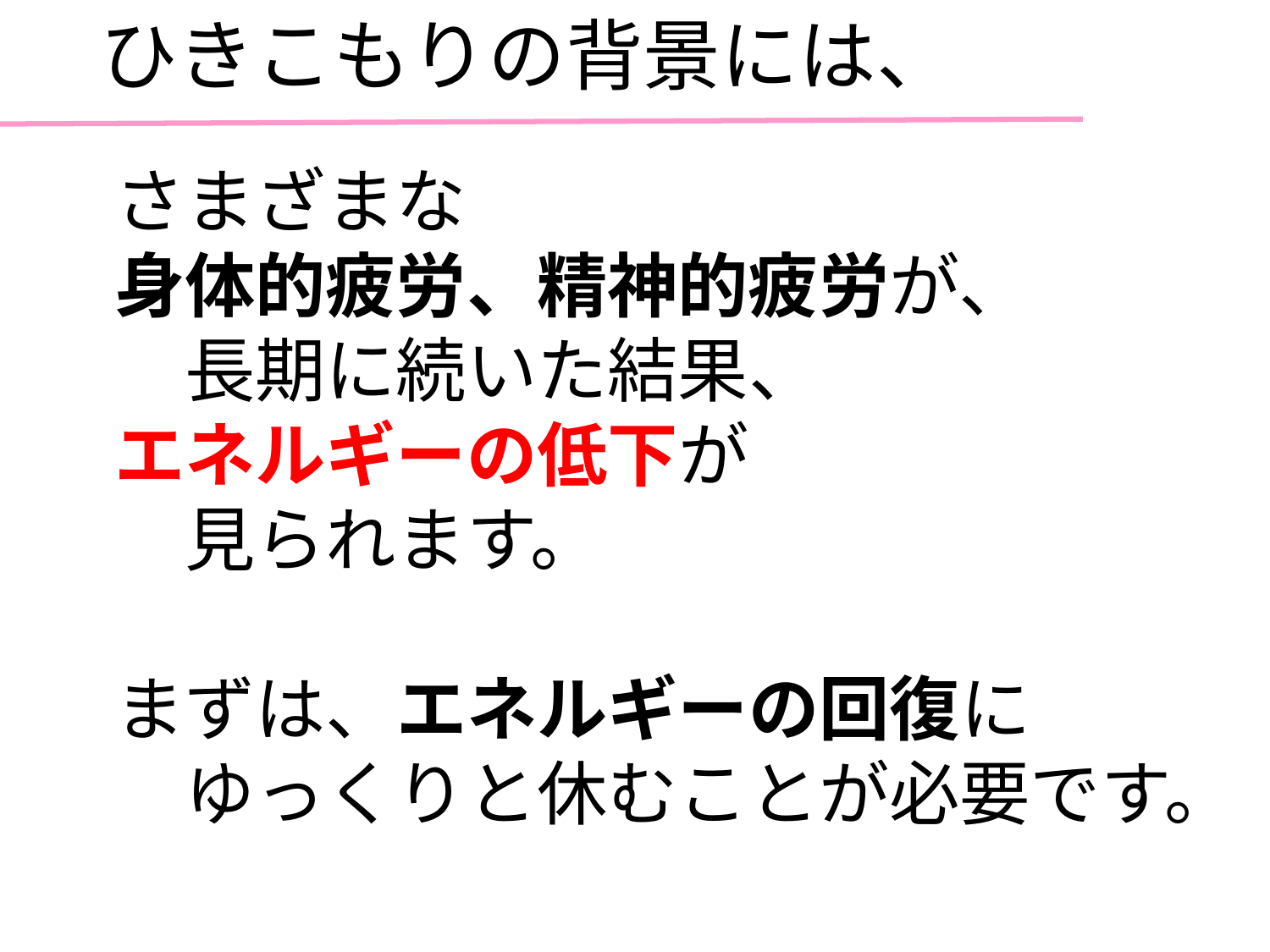

# ひきこもりの背景には、
さまざまな
身体的疲労、精神的疲労が、
　長期に続いた結果、
エネルギーの低下が
　見られます。

まずは、エネルギーの回復に
　ゆっくりと休むことが必要です。